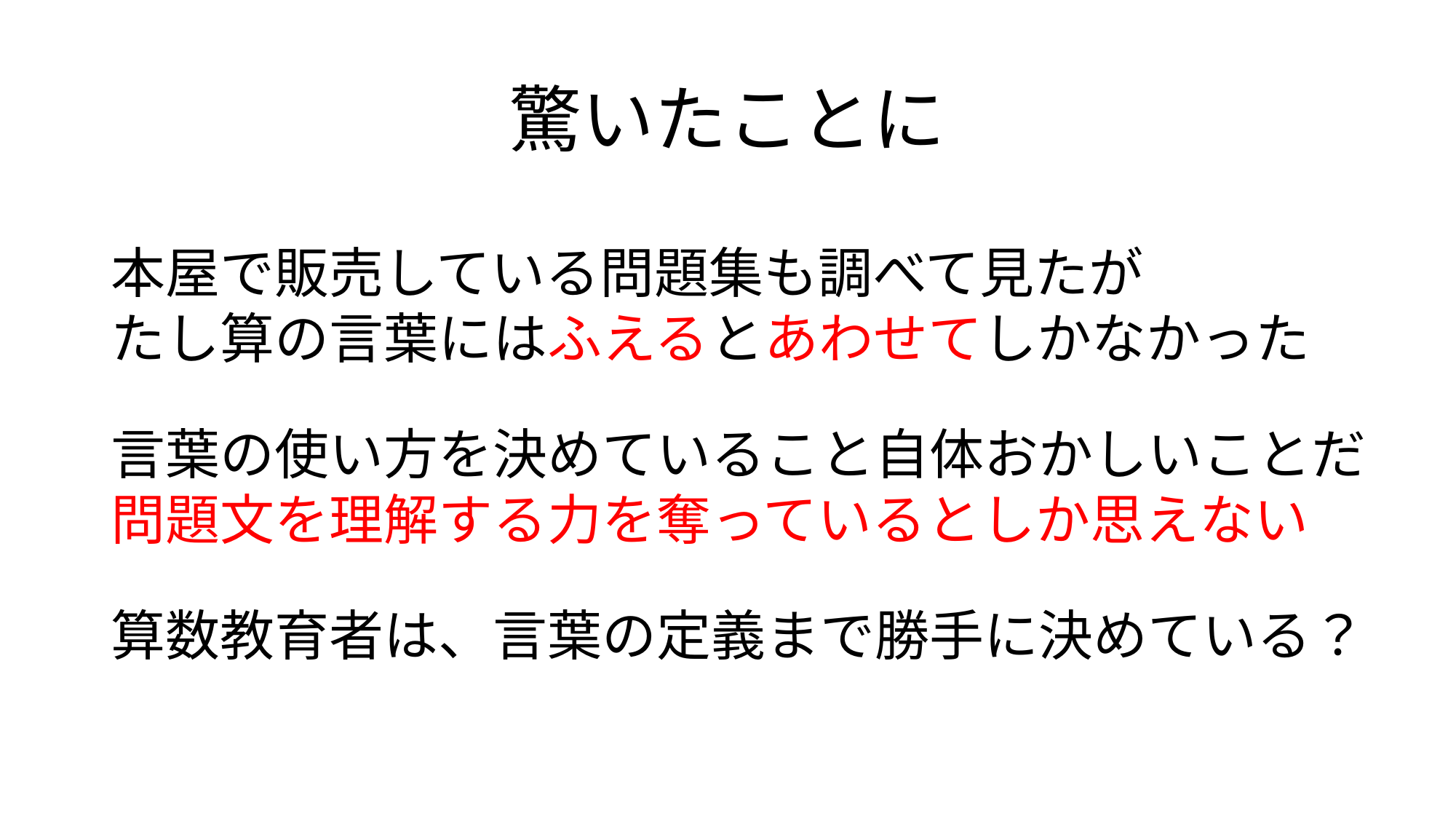

# 驚いたことに
本屋で販売している問題集も調べて見たが
たし算の言葉にはふえるとあわせてしかなかった
言葉の使い方を決めていること自体おかしいことだ問題文を理解する力を奪っているとしか思えない
算数教育者は、言葉の定義まで勝手に決めている？